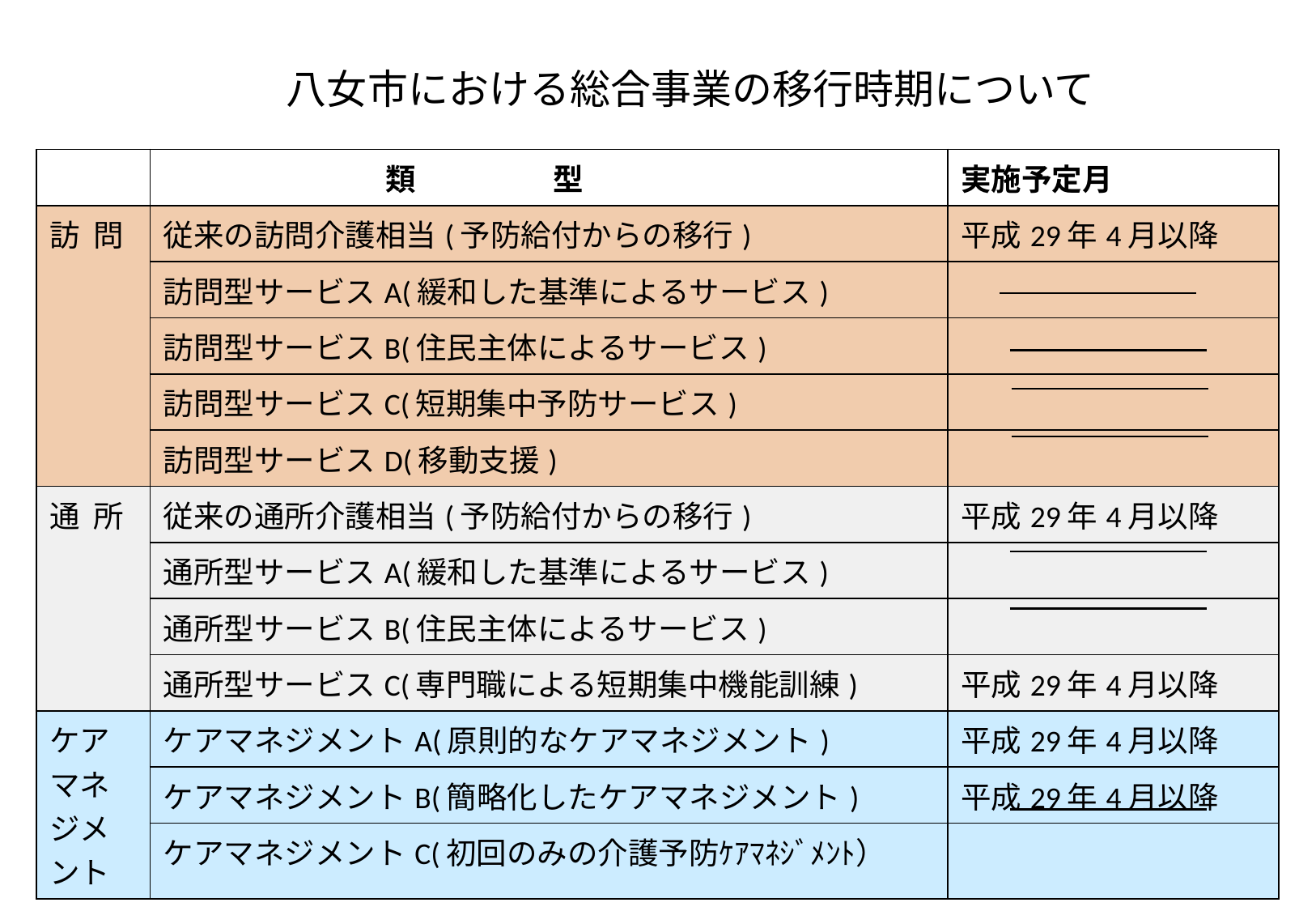

# 八女市における総合事業の移行時期について
|  | 類 型 | 実施予定月 |
| --- | --- | --- |
| 訪 問 | 従来の訪問介護相当(予防給付からの移行) | 平成29年4月以降 |
|  | 訪問型サービスA(緩和した基準によるサービス) |  |
|  | 訪問型サービスB(住民主体によるサービス) |  |
|  | 訪問型サービスC(短期集中予防サービス) |  |
|  | 訪問型サービスD(移動支援) |  |
| 通 所 | 従来の通所介護相当(予防給付からの移行) | 平成29年4月以降 |
|  | 通所型サービスA(緩和した基準によるサービス) |  |
|  | 通所型サービスB(住民主体によるサービス) |  |
|  | 通所型サービスC(専門職による短期集中機能訓練) | 平成29年4月以降 |
| ケアマネジメント | ケアマネジメントA(原則的なケアマネジメント) | 平成29年4月以降 |
|  | ケアマネジメントB(簡略化したケアマネジメント) | 平成29年4月以降 |
|  | ケアマネジメントC(初回のみの介護予防ｹｱﾏﾈｼﾞﾒﾝﾄ） |  |